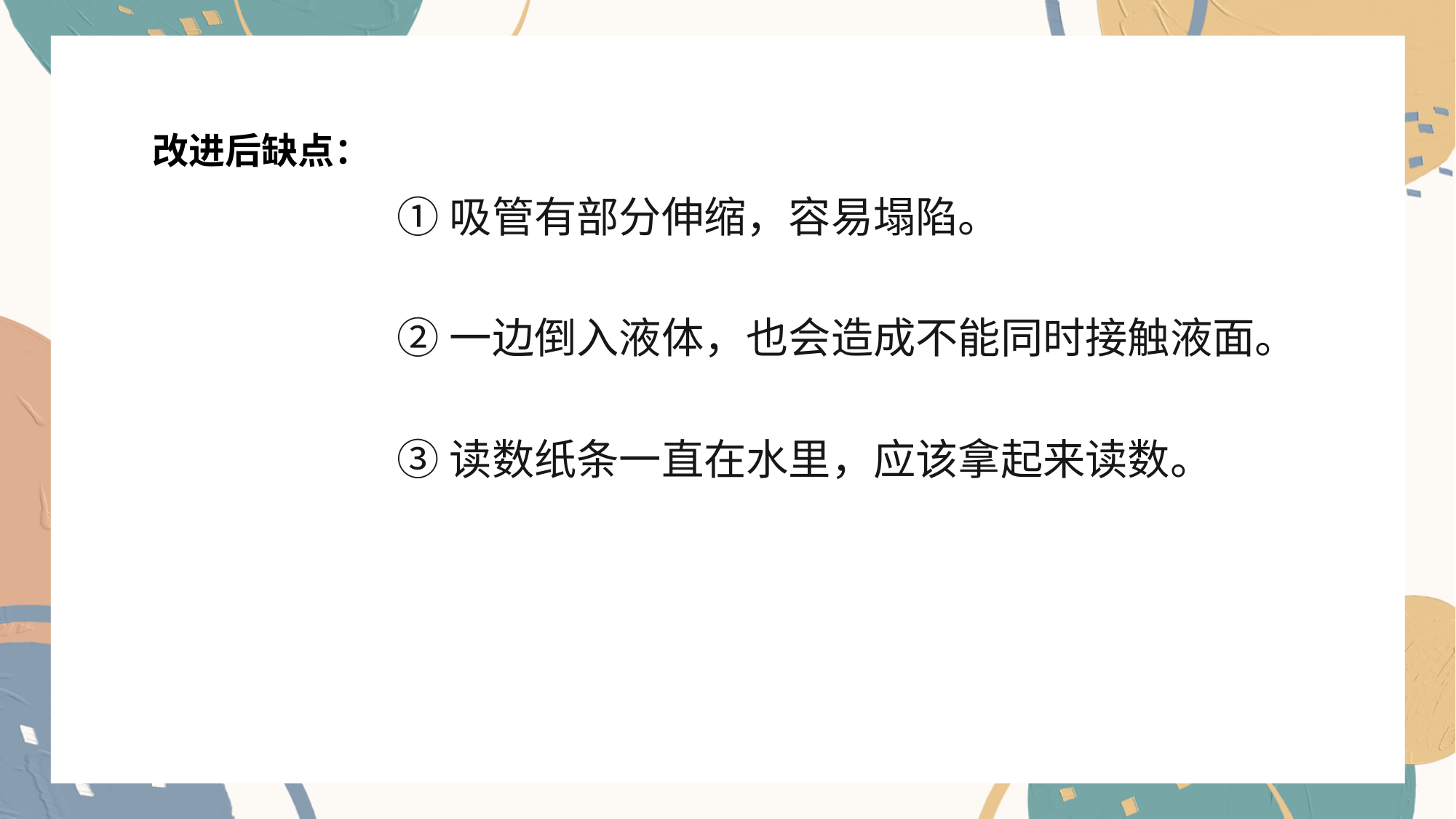

改进后缺点：
①吸管有部分伸缩，容易塌陷。
②一边倒入液体，也会造成不能同时接触液面。
③读数纸条一直在水里，应该拿起来读数。